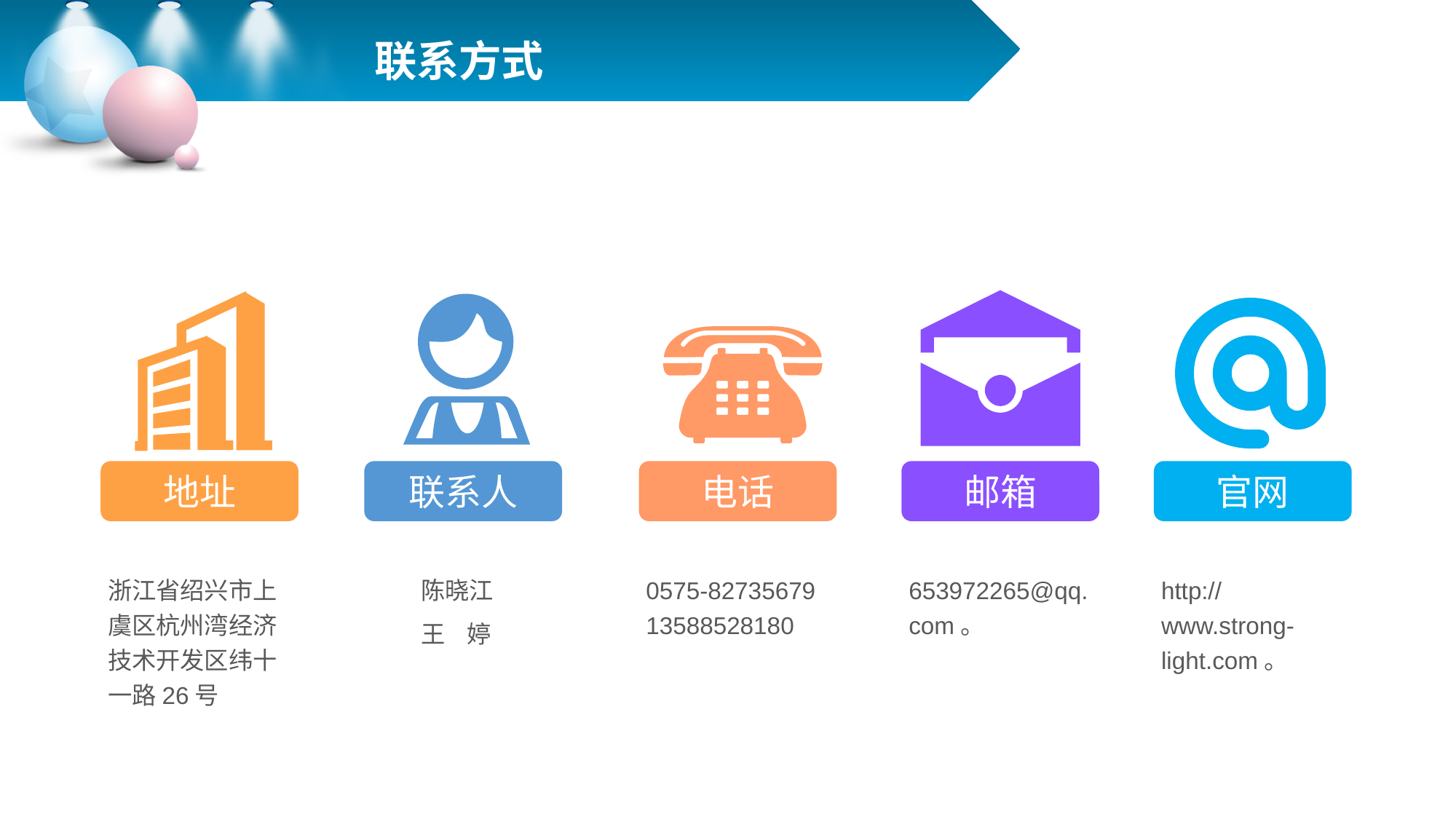

联系方式

地址
联系人
电话
邮箱
官网
浙江省绍兴市上虞区杭州湾经济技术开发区纬十一路26号

        陈晓江
        王    婷
0575-82735679
13588528180
653972265@qq.com。

http://www.strong-light.com。